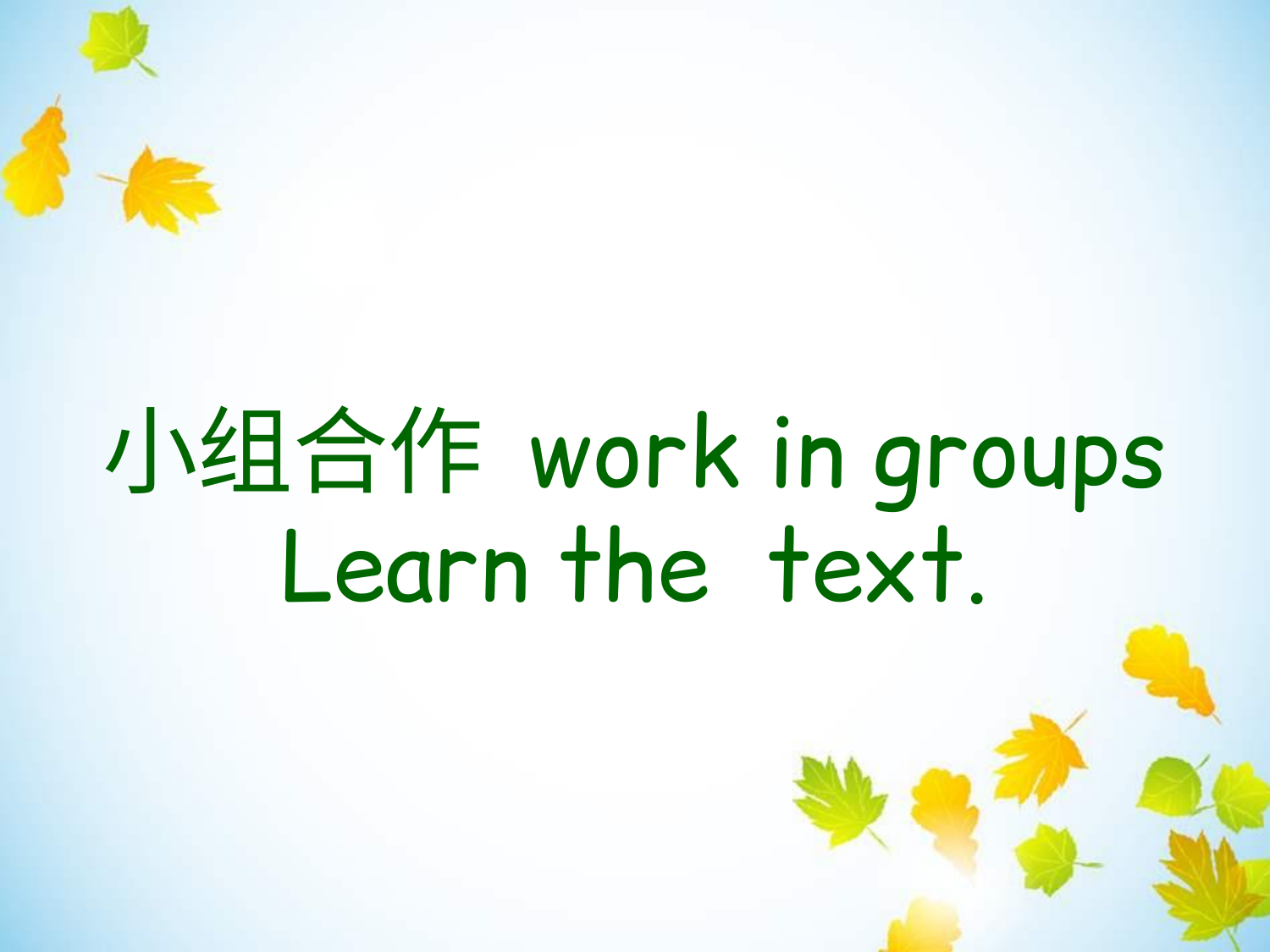

# 小组合作 work in groups Learn the  text.